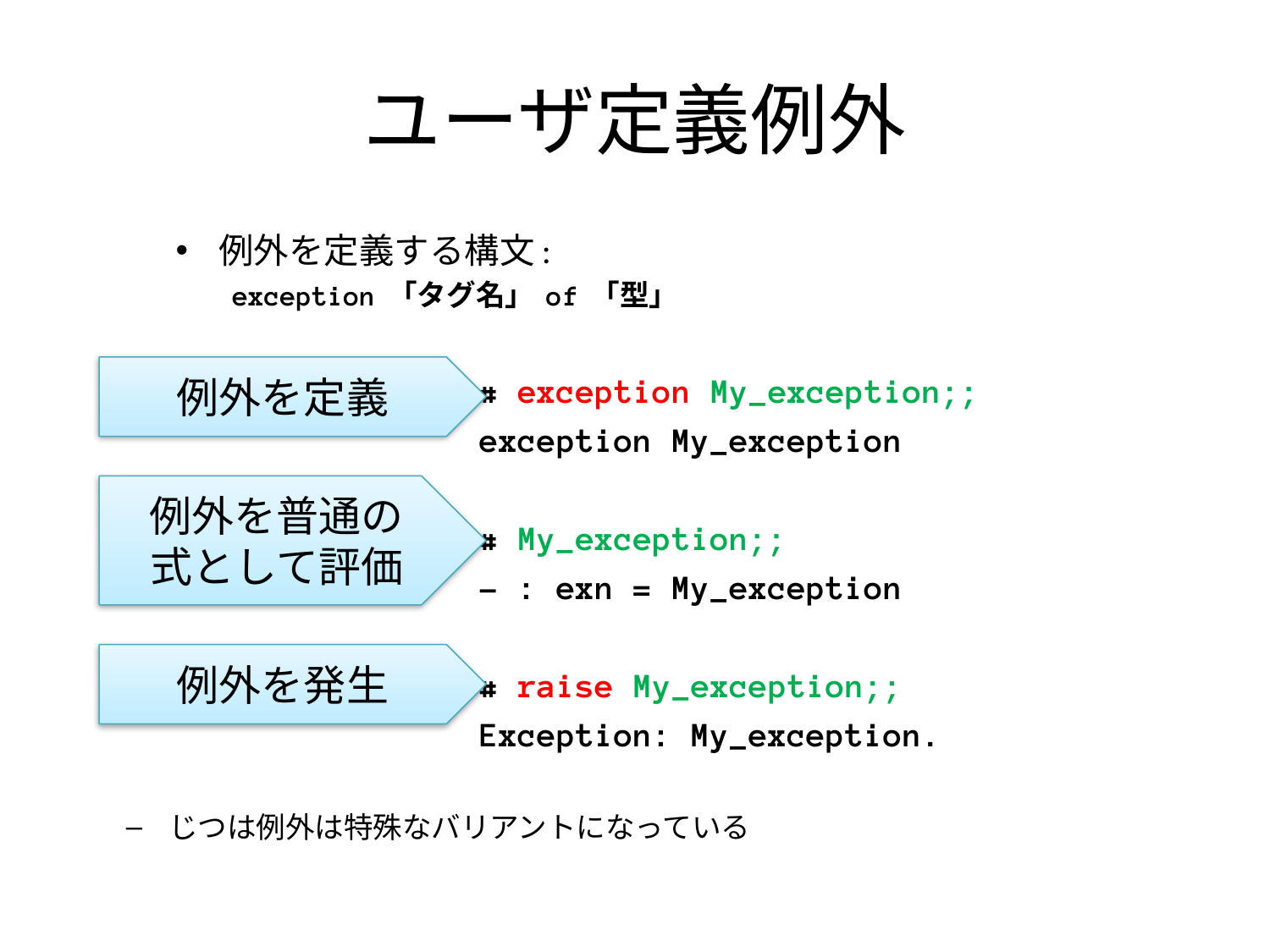

# ユーザ定義例外
例外を定義する構文:
exception 「タグ名」 of 「型」

# exception My_exception;;
exception My_exception

# My_exception;;
- : exn = My_exception

# raise My_exception;;
Exception: My_exception.

じつは例外は特殊なバリアントになっている
例外を定義
例外を普通の
式として評価
例外を発生